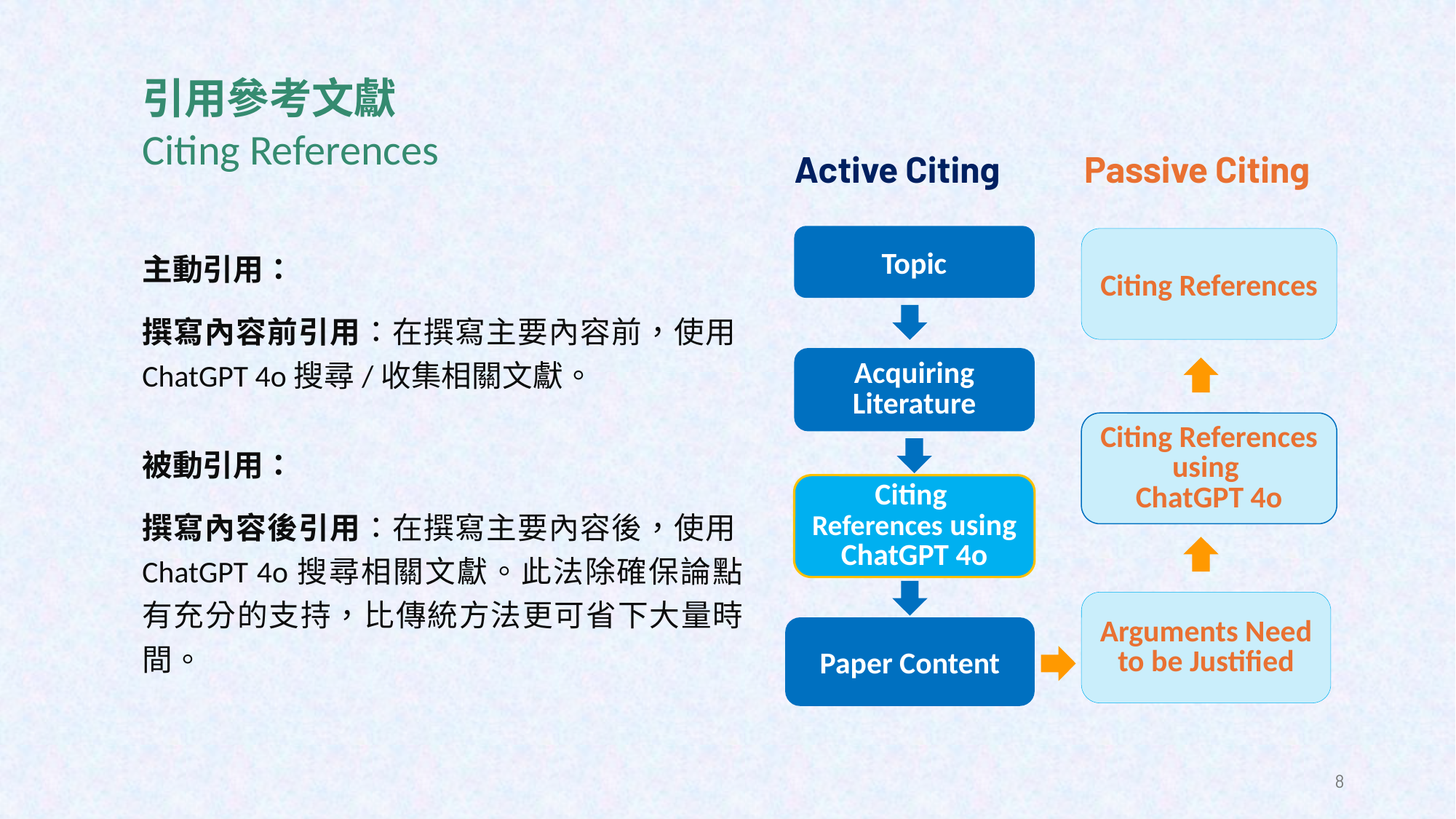

引用參考文獻
Citing References
Active Citing
Passive Citing
Topic
Citing References
主動引用：
撰寫內容前引用：在撰寫主要內容前，使用ChatGPT 4o搜尋/收集相關文獻。
被動引用：
撰寫內容後引用：在撰寫主要內容後，使用ChatGPT 4o搜尋相關文獻。此法除確保論點有充分的支持，比傳統方法更可省下大量時間。

Acquiring Literature

Citing References using
ChatGPT 4o

Citing
References using
ChatGPT 4o

Arguments Need to be Justified
Paper Content

8